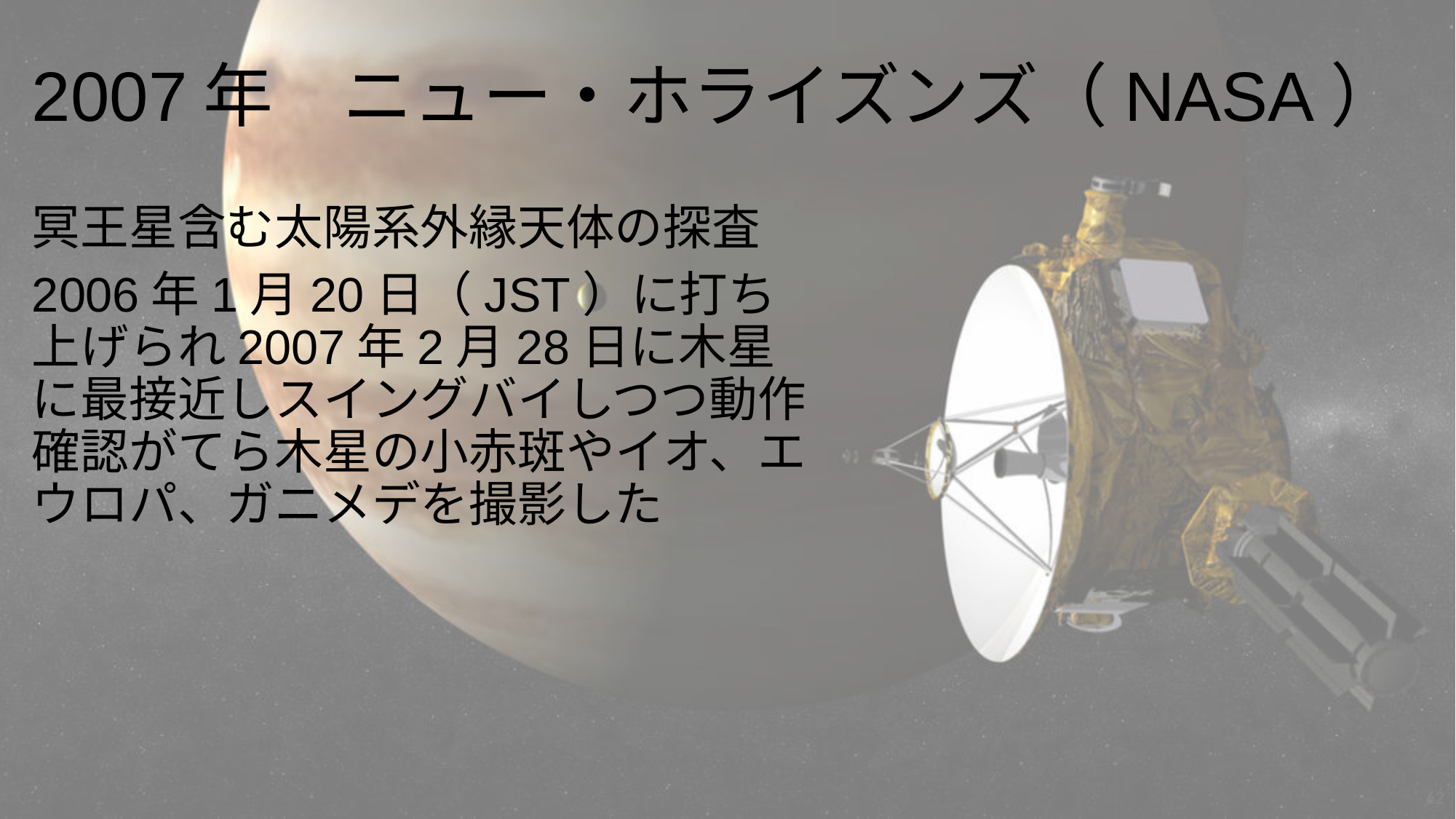

# 2007年　ニュー・ホライズンズ（NASA）
冥王星含む太陽系外縁天体の探査
2006年1月20日（JST）に打ち上げられ2007年2月28日に木星に最接近しスイングバイしつつ動作確認がてら木星の小赤斑やイオ、エウロパ、ガニメデを撮影した
62